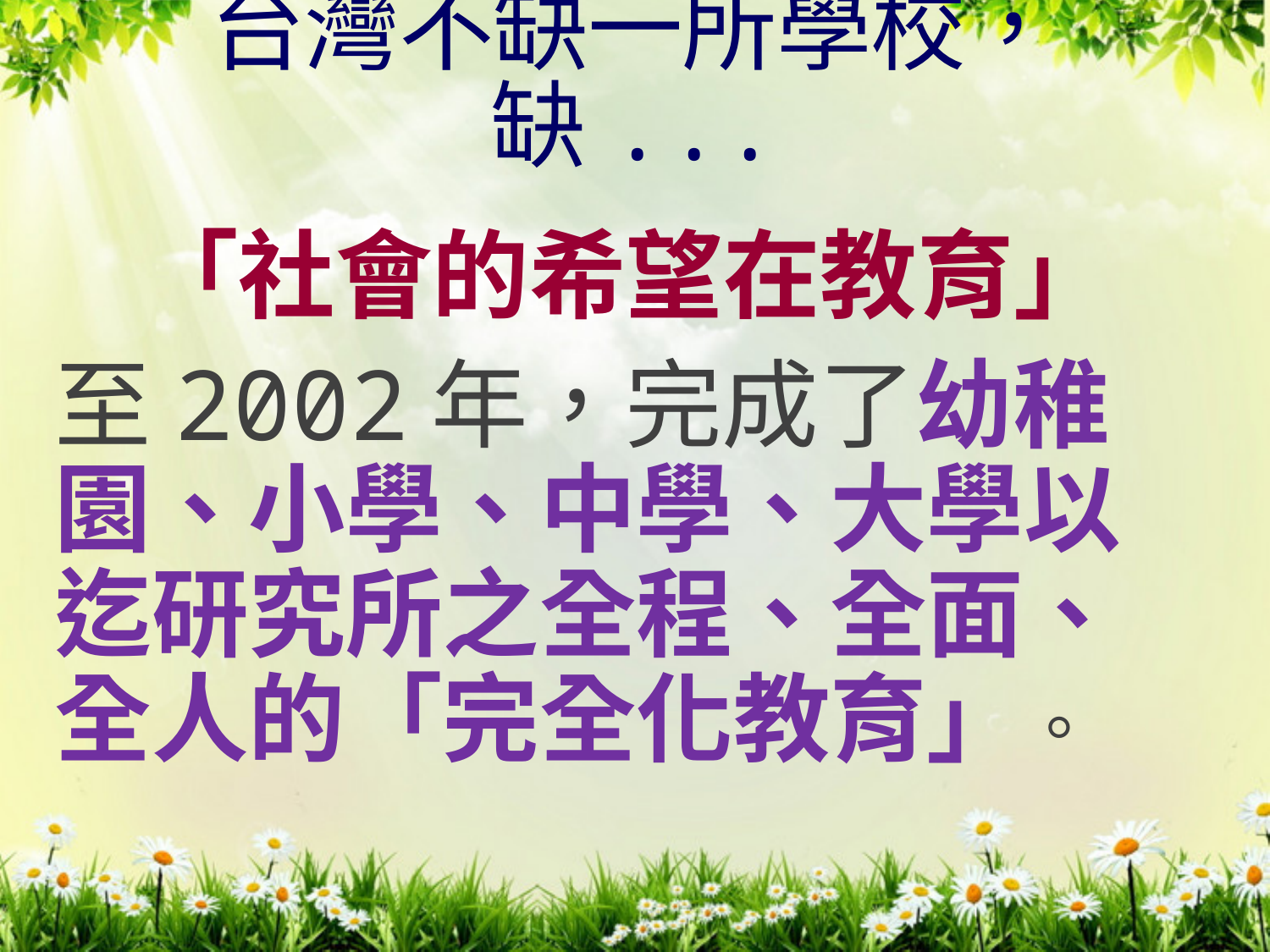

# 台灣不缺一所學校，缺...
「社會的希望在教育」
至2002年，完成了幼稚園、小學、中學、大學以迄研究所之全程、全面、全人的「完全化教育」。